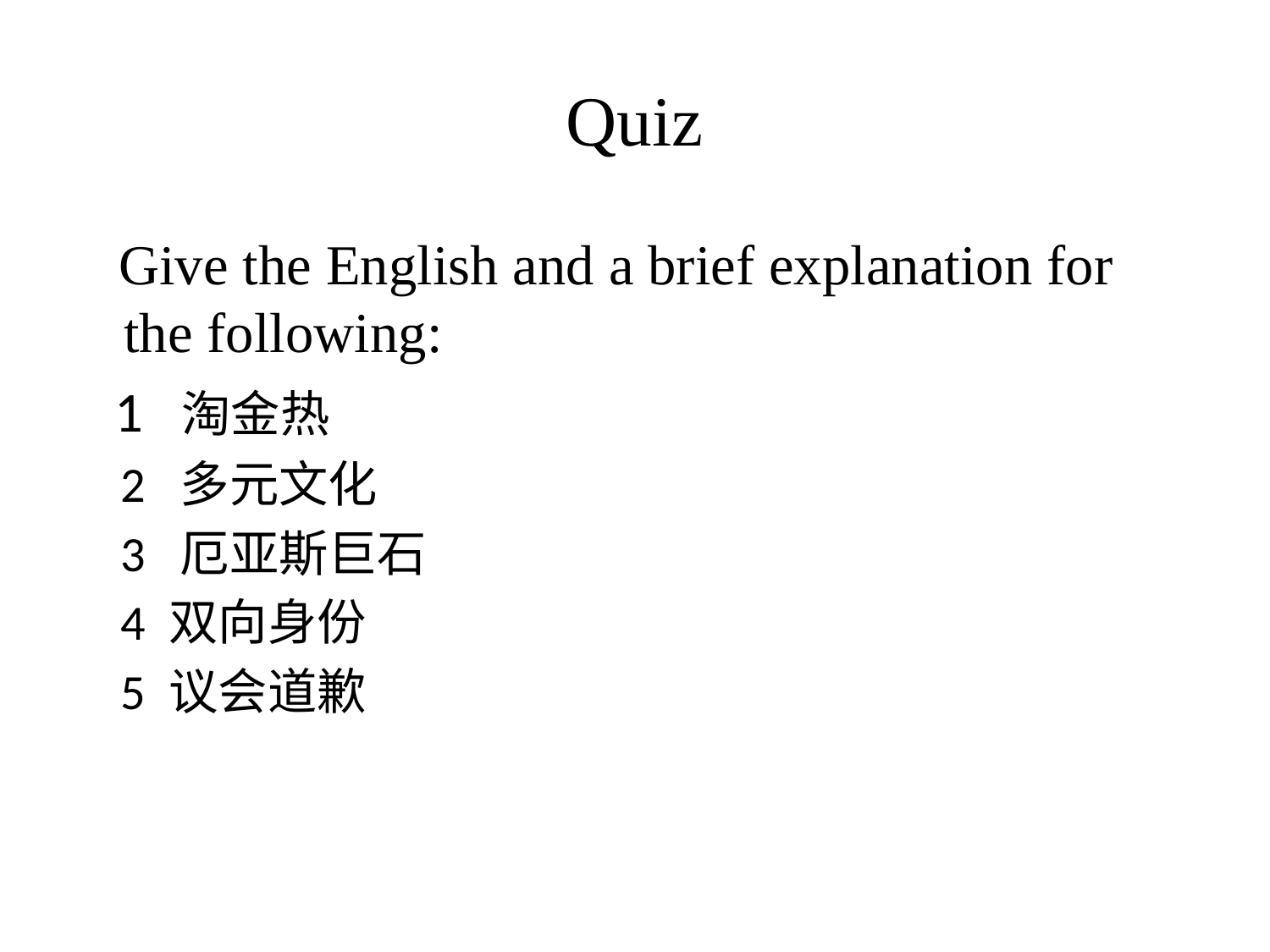

# Quiz
   Give the English and a brief explanation for the following:
   1  淘金热
    2  多元文化
    3  厄亚斯巨石
    4 双向身份
    5 议会道歉